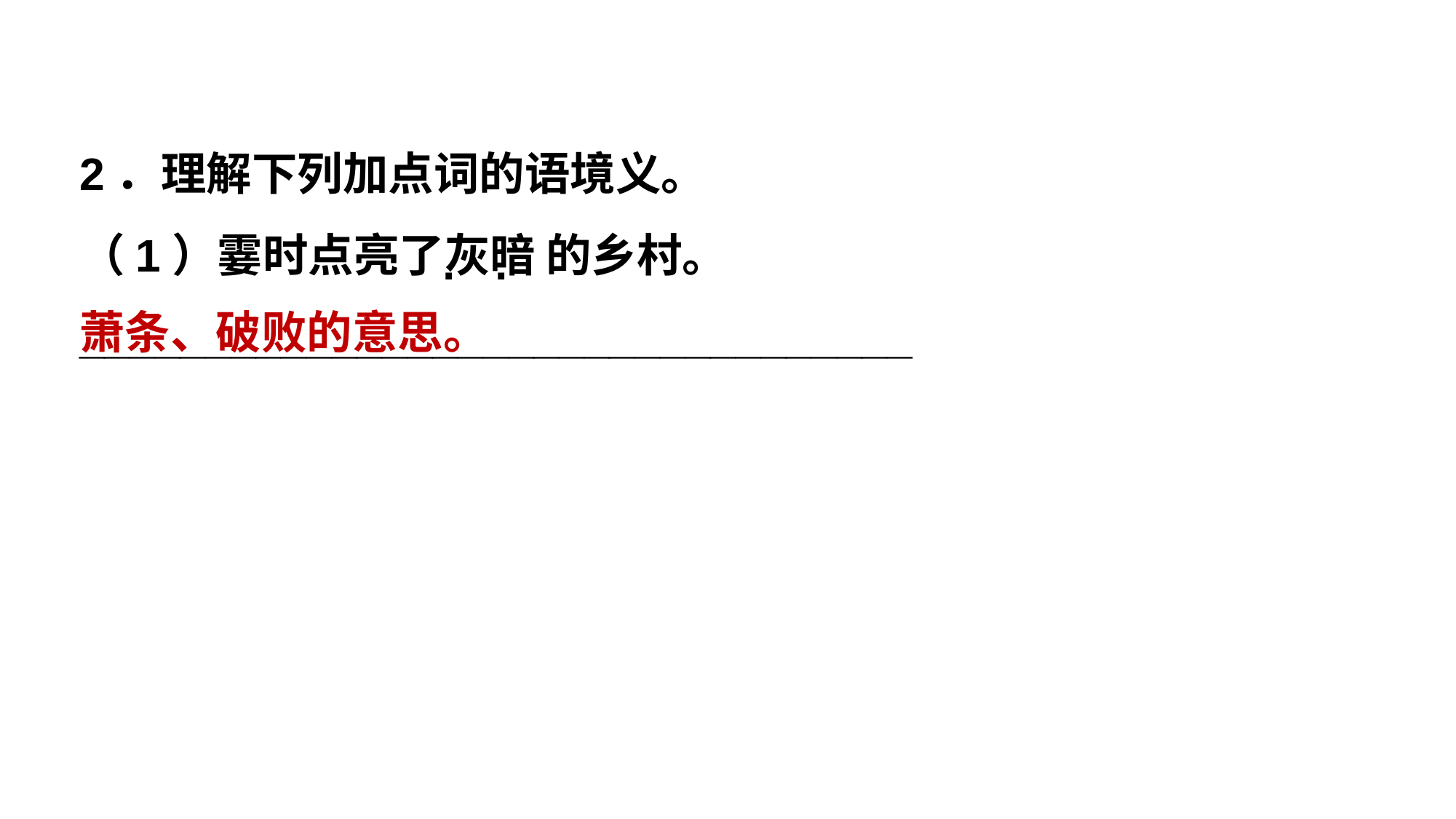

2．理解下列加点词的语境义。
（1）霎时点亮了灰暗 的乡村。 _________________________________
·   ·
萧条、破败的意思。